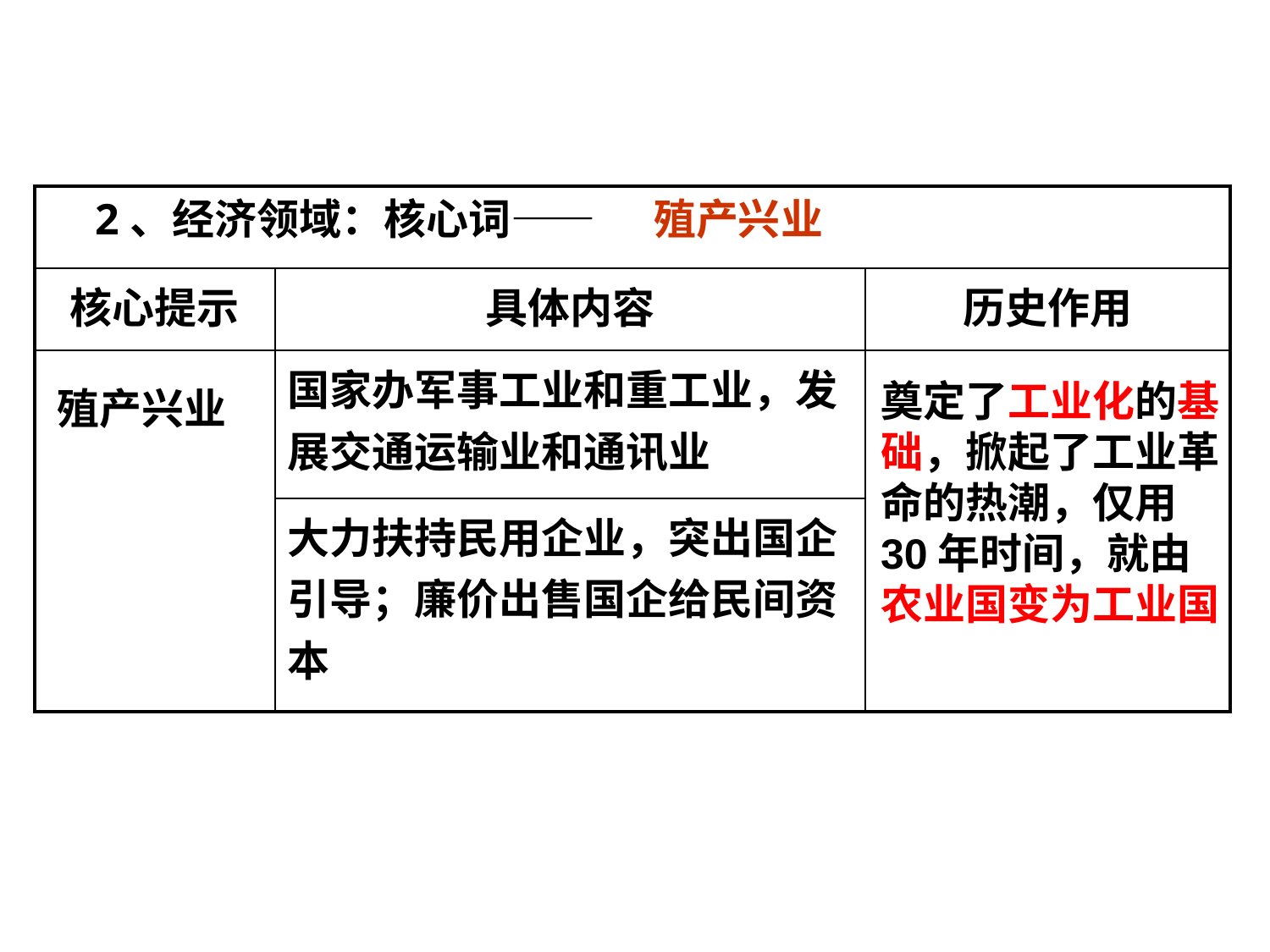

2、经济领域：核心词——
|  |  |  |
| --- | --- | --- |
| 核心提示 | 具体内容 | 历史作用 |
|  | 国家办军事工业和重工业，发展交通运输业和通讯业 |  |
|  | 大力扶持民用企业，突出国企引导；廉价出售国企给民间资本 |  |
殖产兴业
奠定了工业化的基础，掀起了工业革命的热潮，仅用30年时间，就由农业国变为工业国
殖产兴业